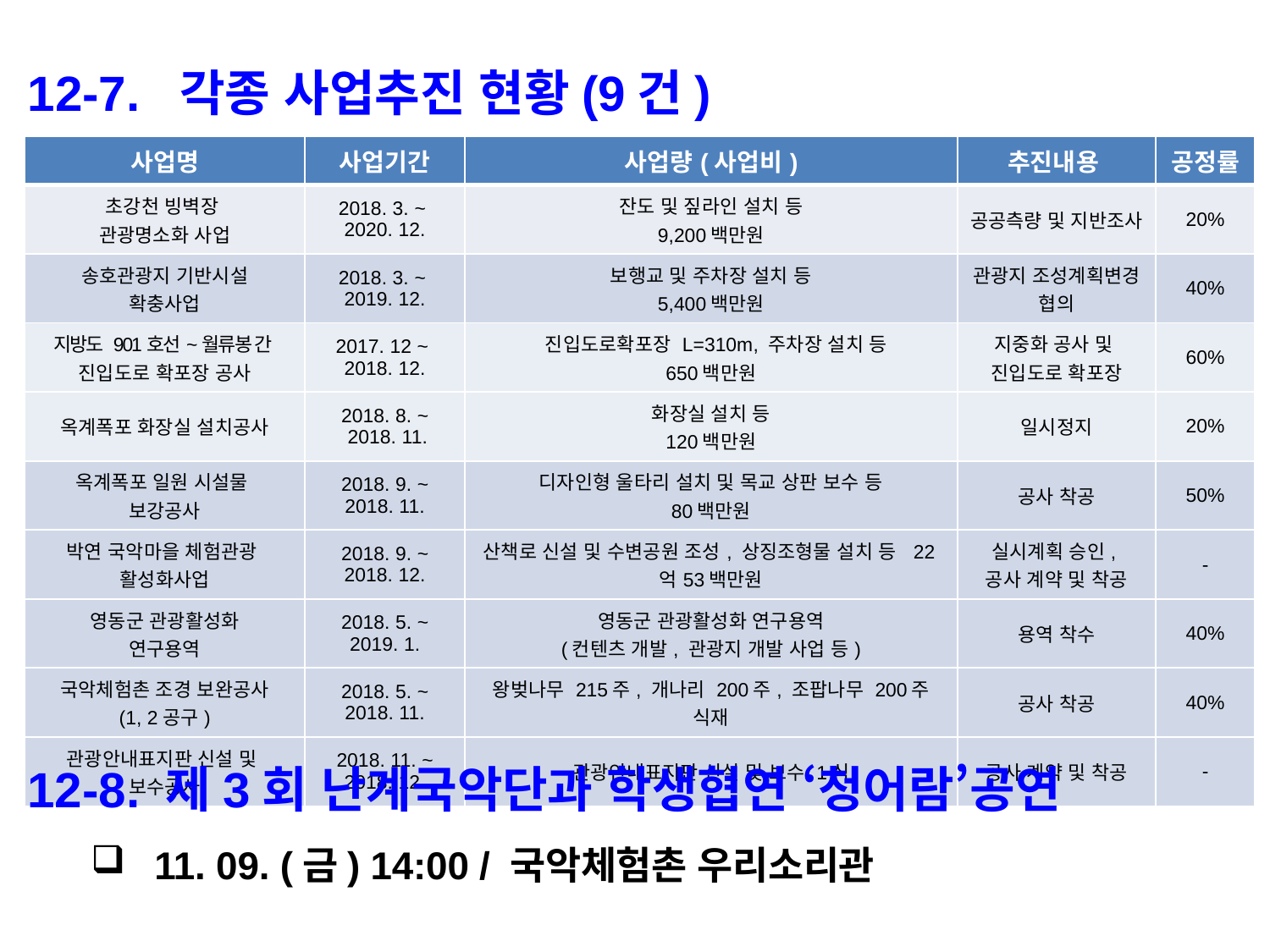

12-7.  각종 사업추진 현황(9건)
| 사업명 | 사업기간 | 사업량(사업비) | 추진내용 | 공정률 |
| --- | --- | --- | --- | --- |
| 초강천 빙벽장 관광명소화 사업 | 2018. 3. ~ 2020. 12. | 잔도 및 짚라인 설치 등 9,200백만원 | 공공측량 및 지반조사 | 20% |
| 송호관광지 기반시설 확충사업 | 2018. 3. ~ 2019. 12. | 보행교 및 주차장 설치 등 5,400백만원 | 관광지 조성계획변경 협의 | 40% |
| 지방도 901호선~월류봉 간 진입도로 확포장 공사 | 2017. 12 ~ 2018. 12. | 진입도로확포장 L=310m, 주차장 설치 등 650백만원 | 지중화 공사 및 진입도로 확포장 | 60% |
| 옥계폭포 화장실 설치공사 | 2018. 8. ~ 2018. 11. | 화장실 설치 등 120백만원 | 일시정지 | 20% |
| 옥계폭포 일원 시설물 보강공사 | 2018. 9. ~ 2018. 11. | 디자인형 울타리 설치 및 목교 상판 보수 등 80백만원 | 공사 착공 | 50% |
| 박연 국악마을 체험관광 활성화사업 | 2018. 9. ~ 2018. 12. | 산책로 신설 및 수변공원 조성, 상징조형물 설치 등 22억53백만원 | 실시계획 승인, 공사 계약 및 착공 | - |
| 영동군 관광활성화 연구용역 | 2018. 5. ~ 2019. 1. | 영동군 관광활성화 연구용역 (컨텐츠 개발, 관광지 개발 사업 등) | 용역 착수 | 40% |
| 국악체험촌 조경 보완공사 (1, 2공구) | 2018. 5. ~ 2018. 11. | 왕벚나무 215주, 개나리 200주, 조팝나무 200주 식재 | 공사 착공 | 40% |
| 관광안내표지판 신설 및 보수공사 | 2018. 11. ~ 2018. 12. | 관광안내표지판 신설 및 보수 1식 | 공사 계약 및 착공 | - |
12-8. 제3회 난계국악단과 학생협연 ‘청어람’공연
11. 09. (금) 14:00 / 국악체험촌 우리소리관